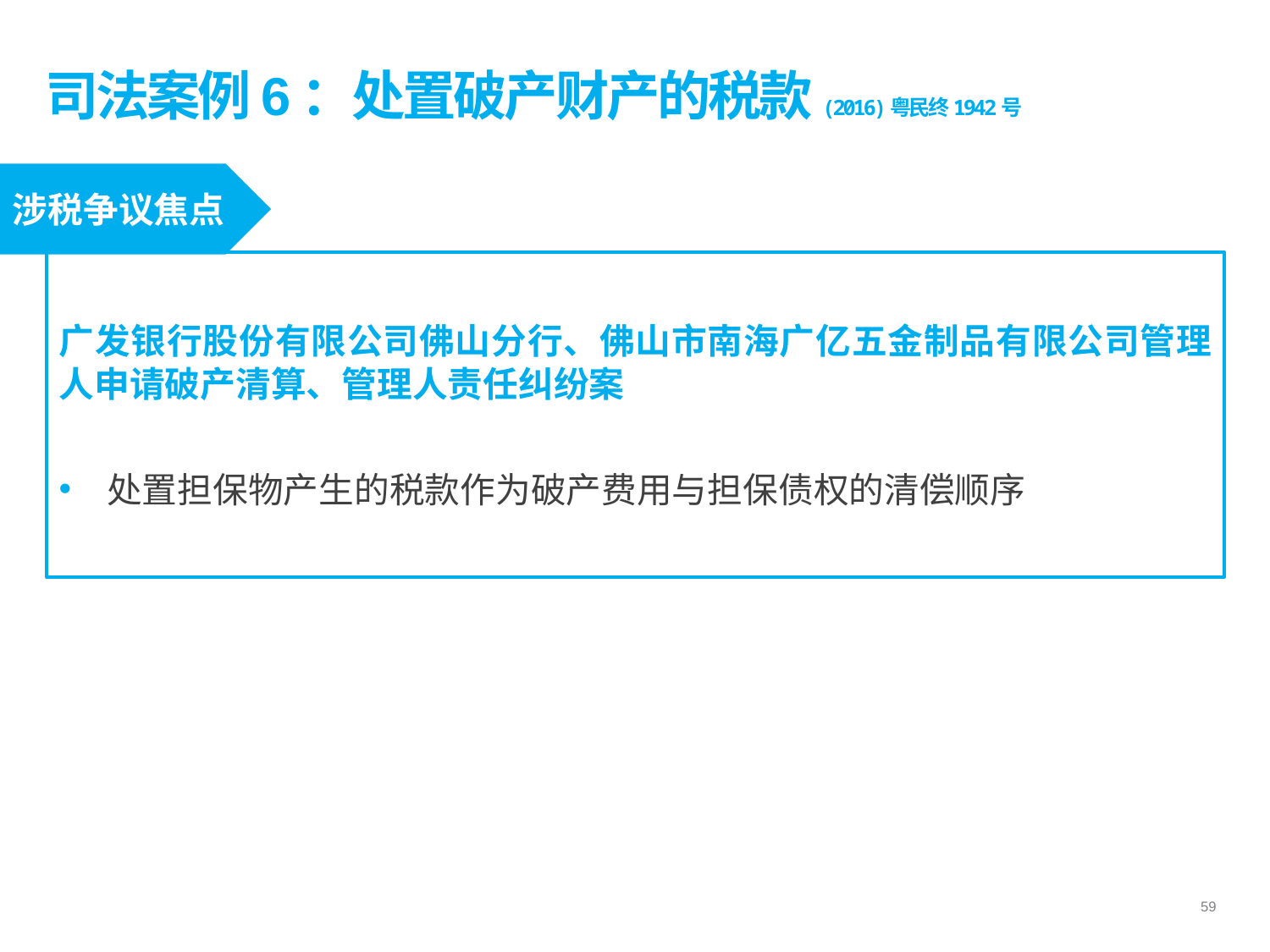

# 司法案例6：处置破产财产的税款(2016)粤民终1942号
涉税争议焦点
广发银行股份有限公司佛山分行、佛山市南海广亿五金制品有限公司管理人申请破产清算、管理人责任纠纷案
处置担保物产生的税款作为破产费用与担保债权的清偿顺序
59